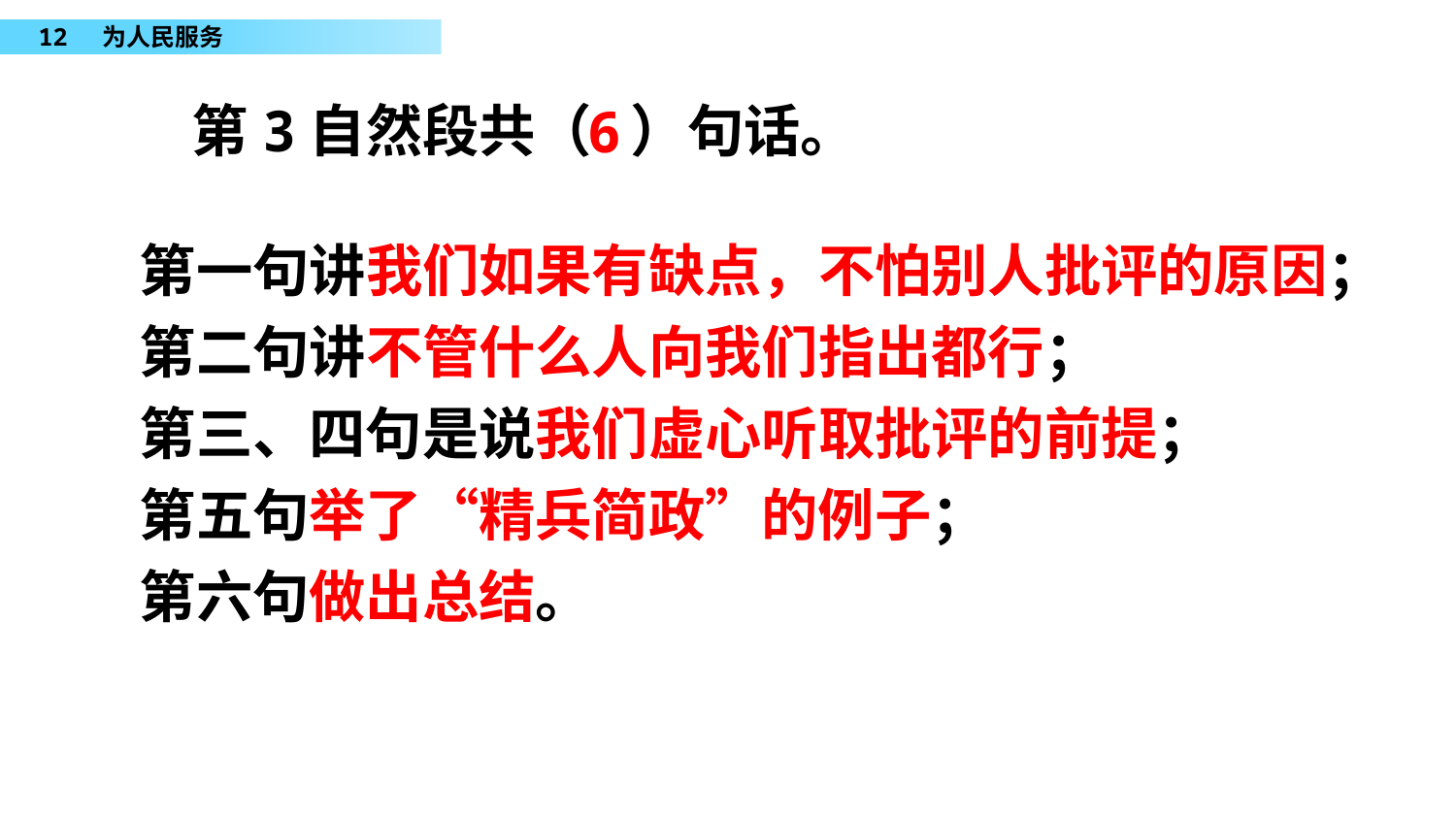

第3自然段共（   ）句话。
6
第一句讲我们如果有缺点，不怕别人批评的原因；
第二句讲不管什么人向我们指出都行；
第三、四句是说我们虚心听取批评的前提；
第五句举了“精兵简政”的例子；
第六句做出总结。